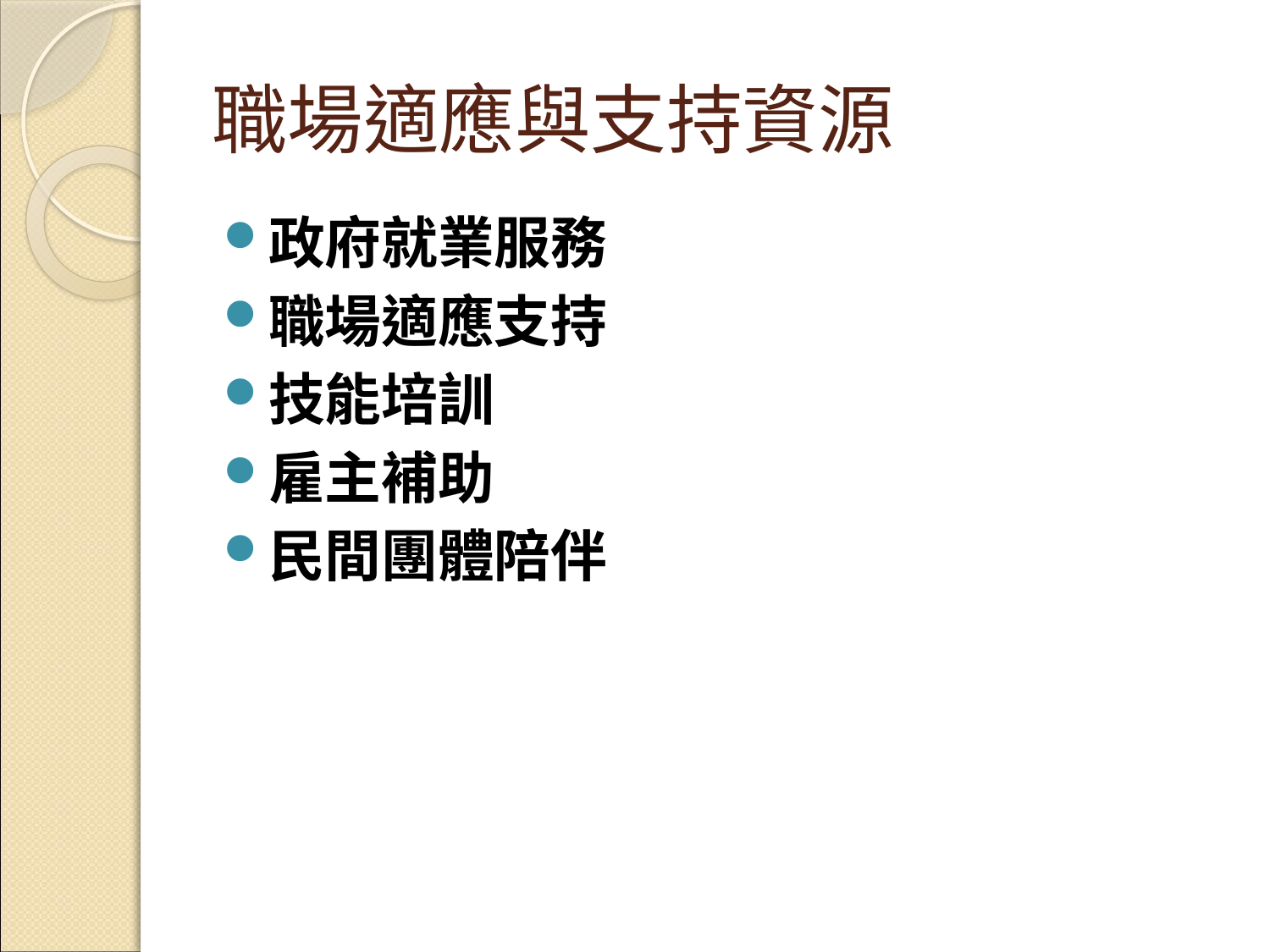

# 職場適應與支持資源
政府就業服務
職場適應支持
技能培訓
雇主補助
民間團體陪伴